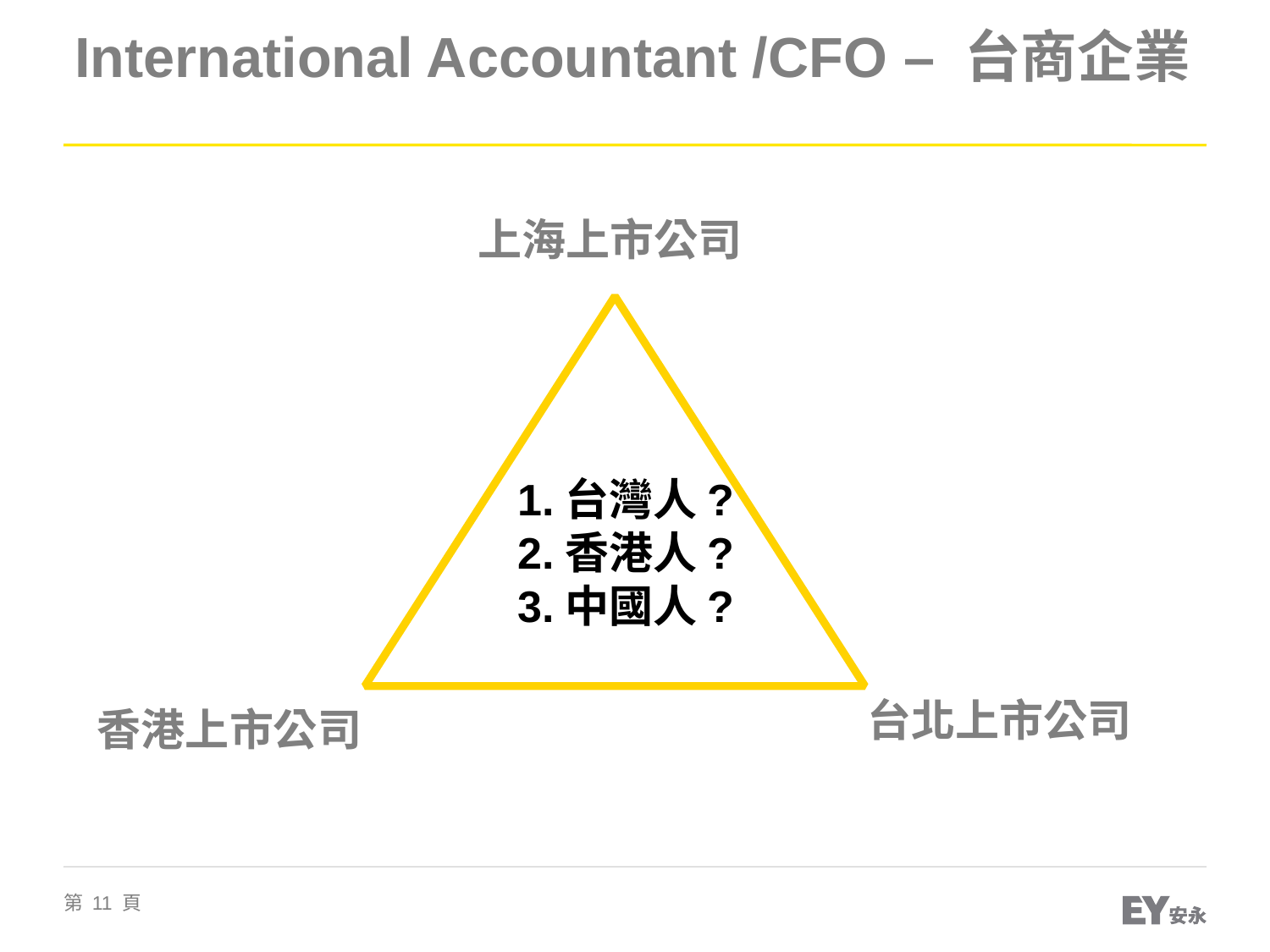

# International Accountant /CFO – 台商企業
上海上市公司

1.台灣人?
2.香港人?
3.中國人?
台北上市公司
香港上市公司